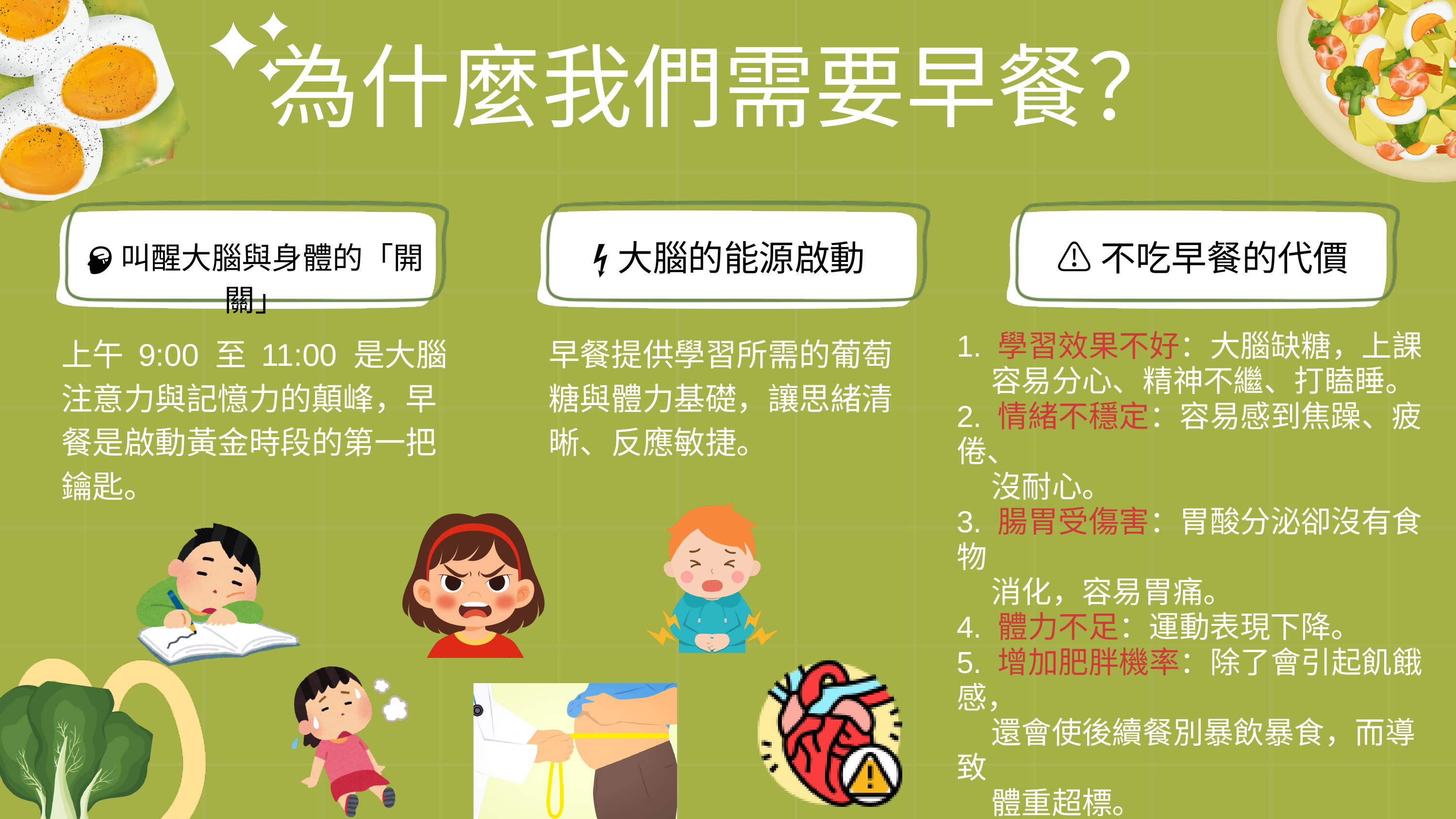

為什麼我們需要早餐？

⚡大腦的能源啟動
⚠️不吃早餐的代價
🧠叫醒大腦與身體的「開關」
1. 學習效果不好：大腦缺糖，上課
    容易分心、精神不繼、打瞌睡。
2. 情緒不穩定：容易感到焦躁、疲倦、
    沒耐心。
3. 腸胃受傷害：胃酸分泌卻沒有食物
    消化，容易胃痛。
4. 體力不足：運動表現下降。
5. 增加肥胖機率：除了會引起飢餓感，
    還會使後續餐別暴飲暴食，而導致
    體重超標。
6. 增加血管疾病的風險：可能導致體重
    超標、胰島素阻抗、血壓升高、
    腰圍超標、提升膽固醇、LDL上升等
    新陳代謝風險有關。
上午 9:00 至 11:00 是大腦
注意力與記憶力的顛峰，早餐是啟動黃金時段的第一把鑰匙。
早餐提供學習所需的葡萄糖與體力基礎，讓思緒清晰、反應敏捷。